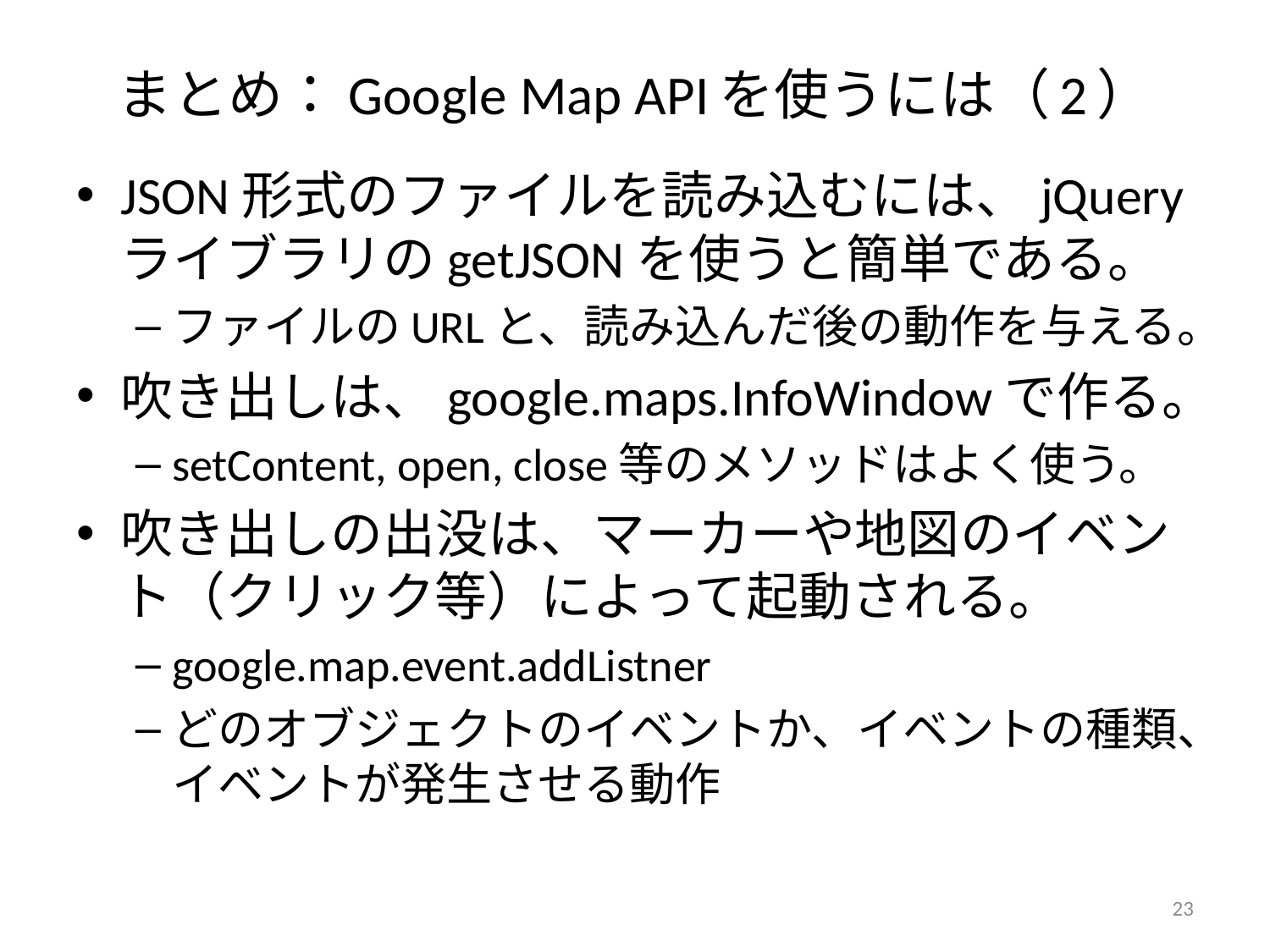

# まとめ：Google Map APIを使うには（2）
JSON形式のファイルを読み込むには、jQueryライブラリのgetJSONを使うと簡単である。
ファイルのURLと、読み込んだ後の動作を与える。
吹き出しは、google.maps.InfoWindowで作る。
setContent, open, close等のメソッドはよく使う。
吹き出しの出没は、マーカーや地図のイベント（クリック等）によって起動される。
google.map.event.addListner
どのオブジェクトのイベントか、イベントの種類、イベントが発生させる動作

23